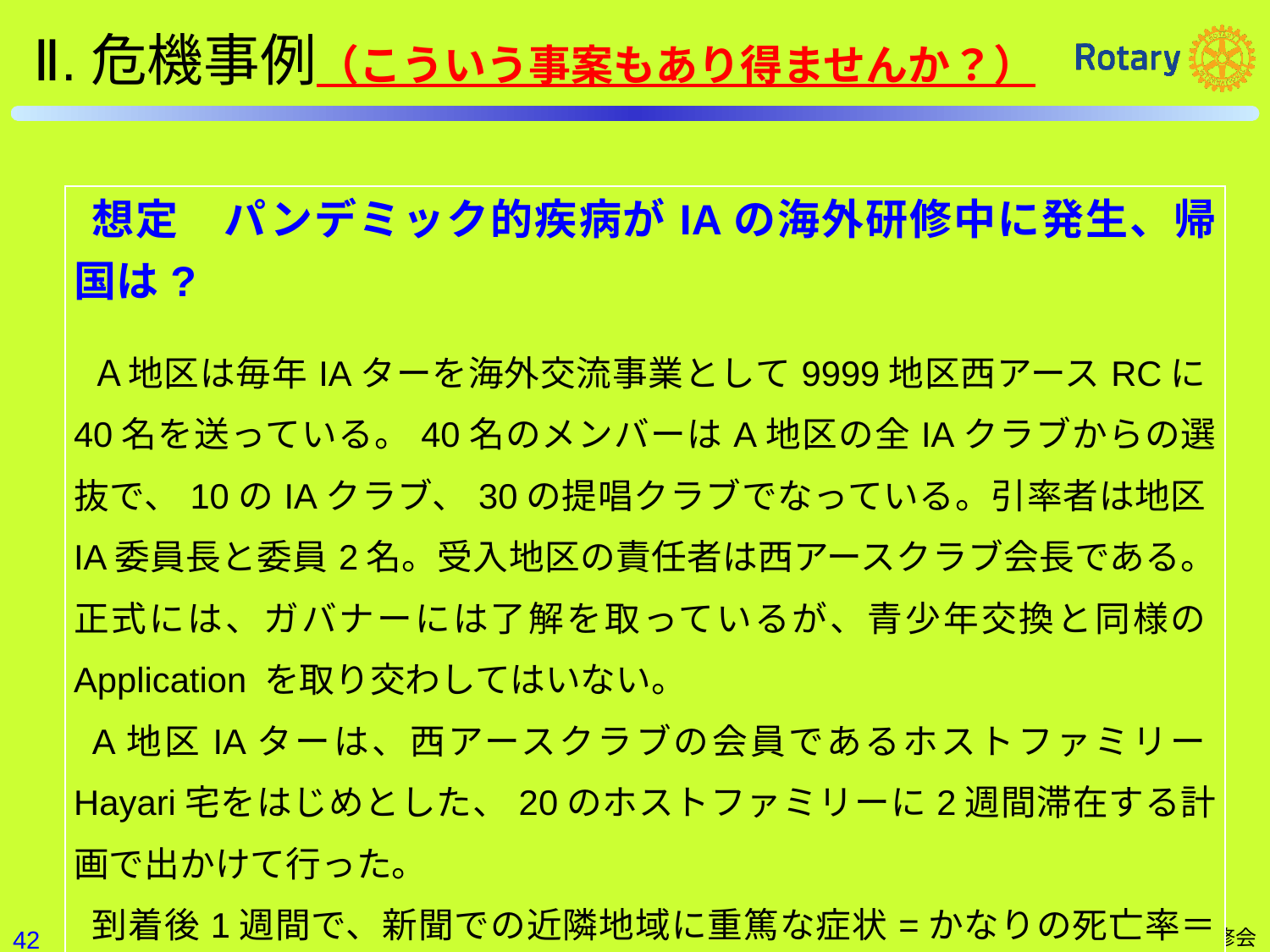

Ⅱ.危機事例（こういう事案もあり得ませんか？）
| 想定　パンデミック的疾病がIAの海外研修中に発生、帰国は?　 Ａ地区は毎年IAターを海外交流事業として9999地区西アースRCに40名を送っている。40名のメンバーはA地区の全IAクラブからの選抜で、10のIAクラブ、30の提唱クラブでなっている。引率者は地区IA委員長と委員2名。受入地区の責任者は西アースクラブ会長である。正式には、ガバナーには了解を取っているが、青少年交換と同様のApplication を取り交わしてはいない。 A地区IAターは、西アースクラブの会員であるホストファミリーHayari宅をはじめとした、20のホストファミリーに2週間滞在する計画で出かけて行った。 到着後1週間で、新聞での近隣地域に重篤な症状=かなりの死亡率＝が予想される感染症の発生が伝えられた。運悪く、1人のIAター(パン)が帰国予定の2日前に感染したようで、出国を止められたばかりではなく、急激な重篤化傾向を呈し入院を強制される事態になった。 |
| --- |
42
危機防止のための研修会